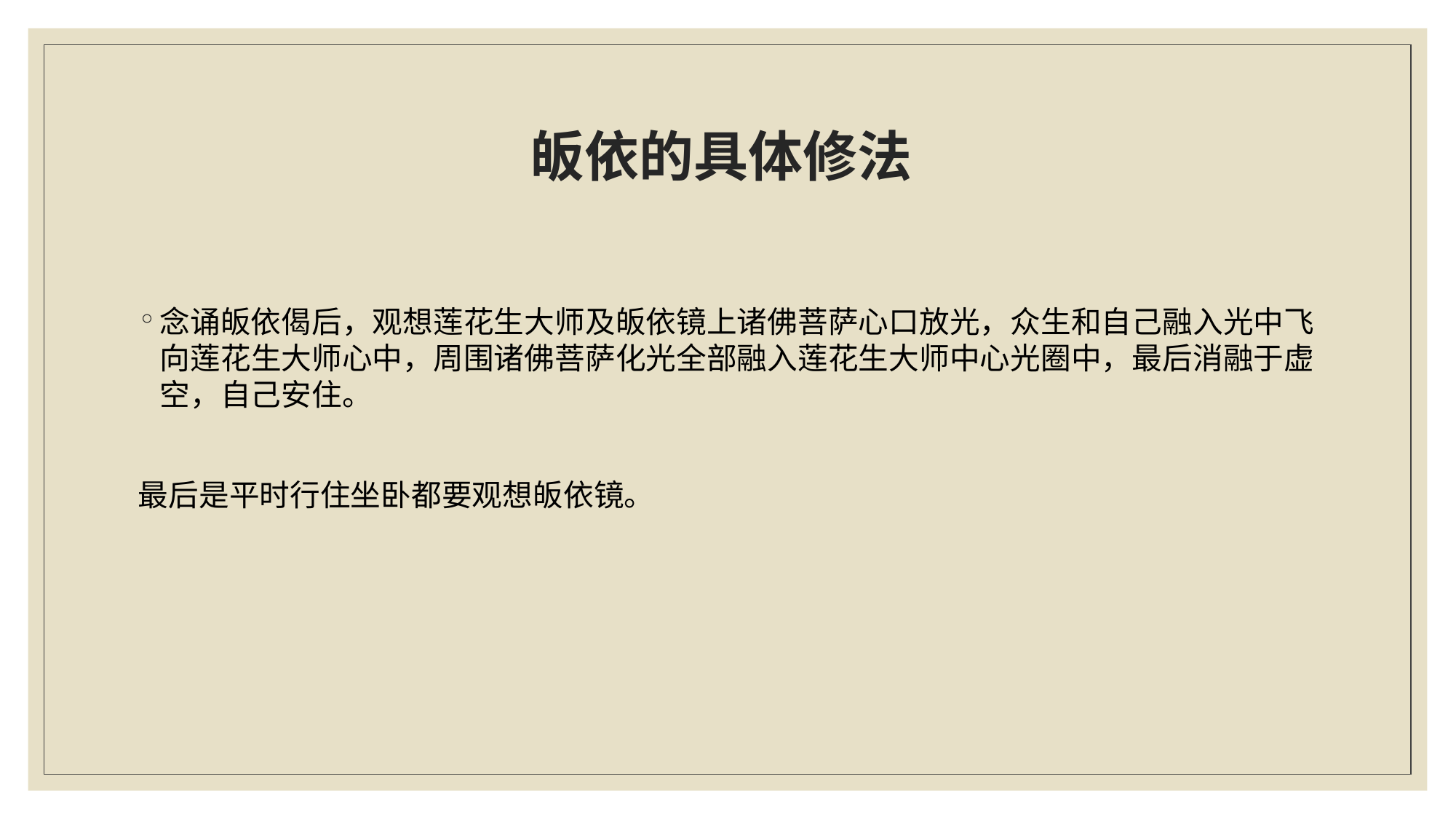

# 皈依的具体修法

念诵皈依偈后，观想莲花生大师及皈依镜上诸佛菩萨心口放光，众生和自己融入光中飞向莲花生大师心中，周围诸佛菩萨化光全部融入莲花生大师中心光圈中，最后消融于虚空，自己安住。

最后是平时行住坐卧都要观想皈依镜。